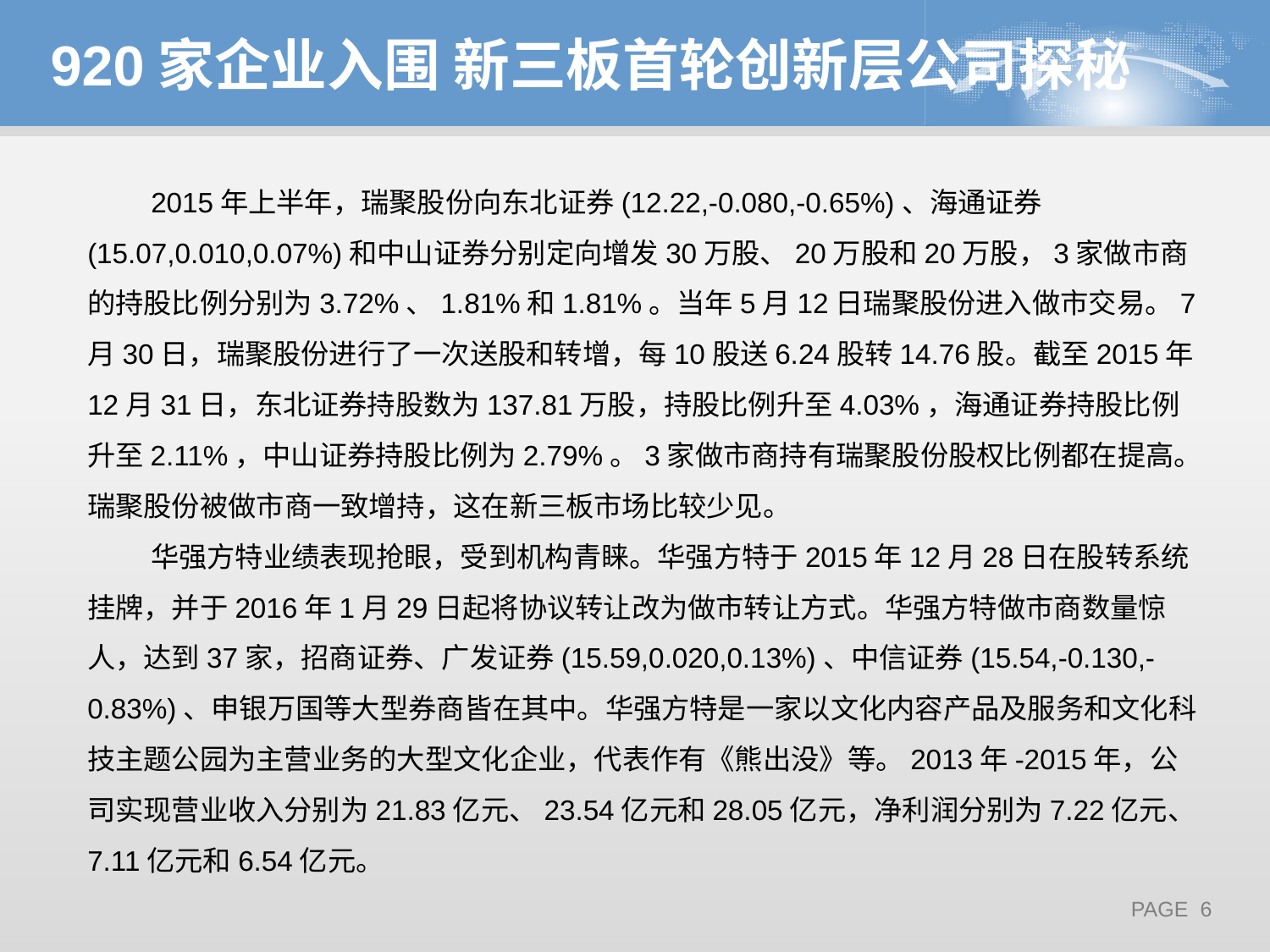

920家企业入围 新三板首轮创新层公司探秘
2015年上半年，瑞聚股份向东北证券(12.22,-0.080,-0.65%)、海通证券(15.07,0.010,0.07%)和中山证券分别定向增发30万股、20万股和20万股，3家做市商的持股比例分别为3.72%、1.81%和1.81%。当年5月12日瑞聚股份进入做市交易。7月30日，瑞聚股份进行了一次送股和转增，每10股送6.24股转14.76股。截至2015年12月31日，东北证券持股数为137.81万股，持股比例升至4.03%，海通证券持股比例升至2.11%，中山证券持股比例为2.79%。3家做市商持有瑞聚股份股权比例都在提高。瑞聚股份被做市商一致增持，这在新三板市场比较少见。
华强方特业绩表现抢眼，受到机构青睐。华强方特于2015年12月28日在股转系统挂牌，并于2016年1月29日起将协议转让改为做市转让方式。华强方特做市商数量惊人，达到37家，招商证券、广发证券(15.59,0.020,0.13%)、中信证券(15.54,-0.130,-0.83%)、申银万国等大型券商皆在其中。华强方特是一家以文化内容产品及服务和文化科技主题公园为主营业务的大型文化企业，代表作有《熊出没》等。2013年-2015年，公司实现营业收入分别为21.83亿元、23.54亿元和28.05亿元，净利润分别为7.22亿元、7.11亿元和6.54亿元。